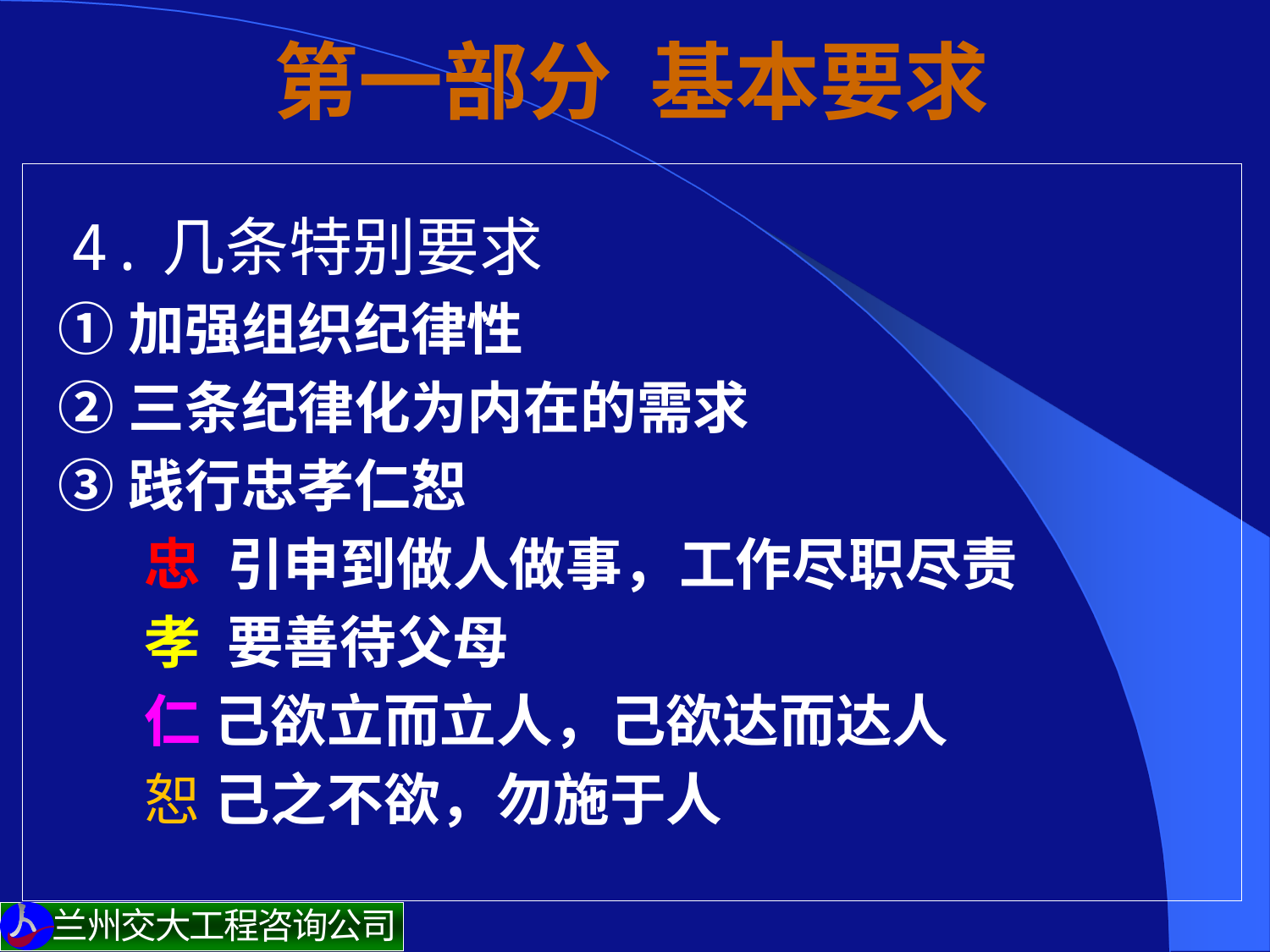

# 第一部分  基本要求
 4.几条特别要求
  ①加强组织纪律性
  ②三条纪律化为内在的需求
  ③践行忠孝仁恕
忠  引申到做人做事，工作尽职尽责
孝  要善待父母
仁 己欲立而立人，己欲达而达人
恕 己之不欲，勿施于人